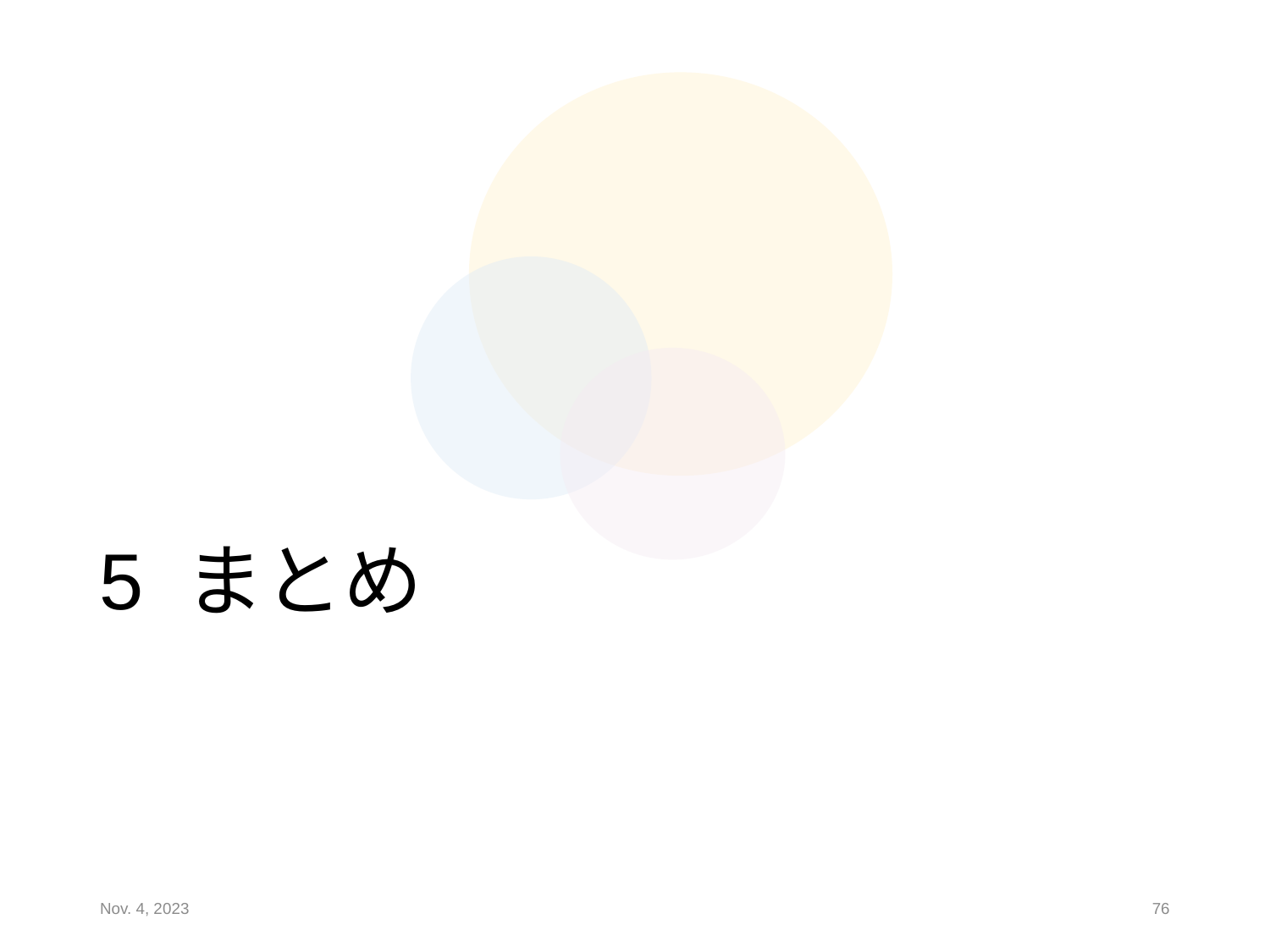

# 5 まとめ

Nov. 4, 2023

76